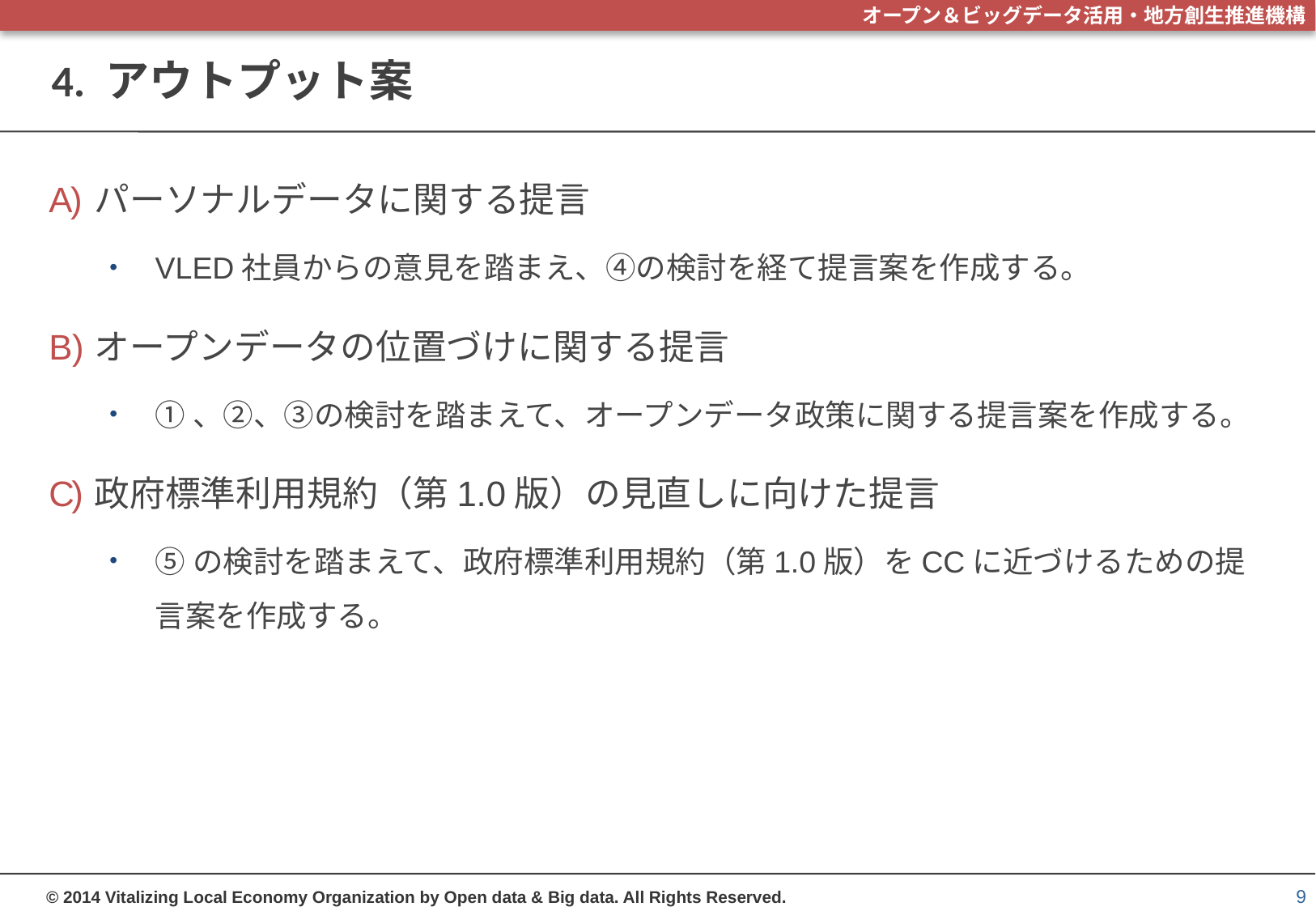

# 4. アウトプット案
パーソナルデータに関する提言
VLED社員からの意見を踏まえ、④の検討を経て提言案を作成する。
オープンデータの位置づけに関する提言
①、②、③の検討を踏まえて、オープンデータ政策に関する提言案を作成する。
政府標準利用規約（第1.0版）の見直しに向けた提言
⑤の検討を踏まえて、政府標準利用規約（第1.0版）をCCに近づけるための提言案を作成する。
9